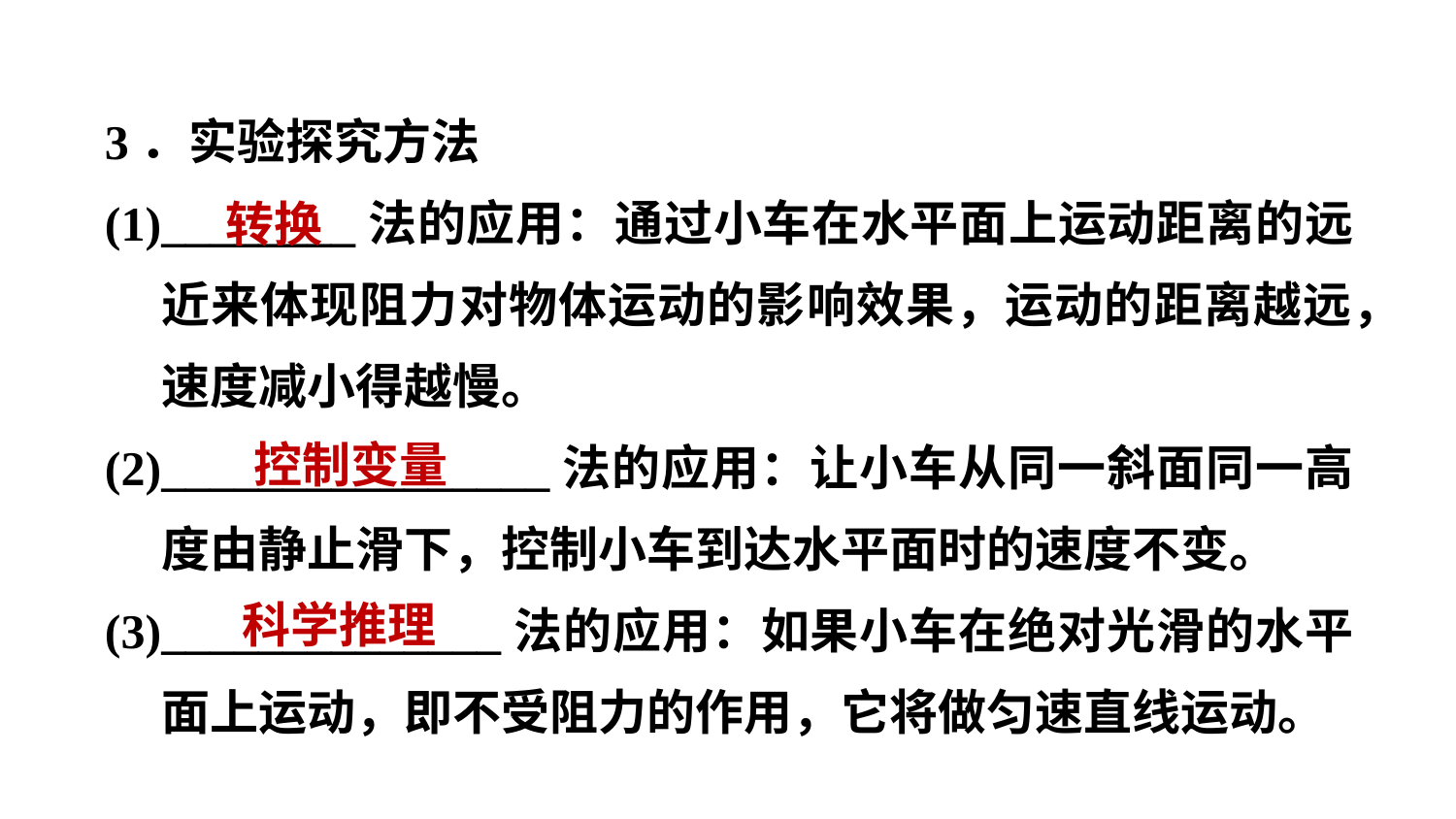

3．实验探究方法
(1)________法的应用：通过小车在水平面上运动距离的远近来体现阻力对物体运动的影响效果，运动的距离越远，速度减小得越慢。
(2)________________法的应用：让小车从同一斜面同一高度由静止滑下，控制小车到达水平面时的速度不变。
(3)______________法的应用：如果小车在绝对光滑的水平面上运动，即不受阻力的作用，它将做匀速直线运动。
转换
控制变量
科学推理